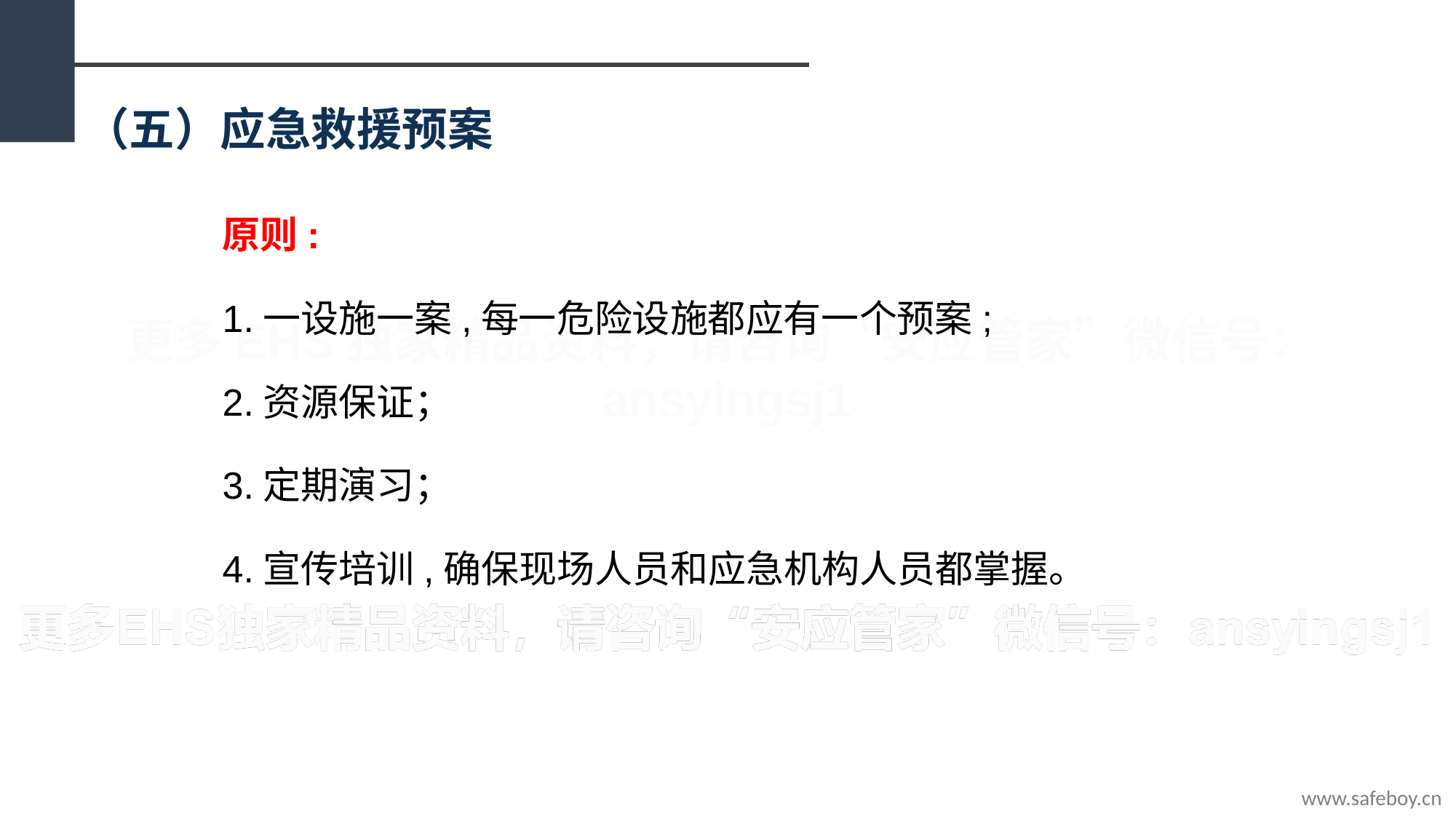

（五）应急救援预案
原则:
1.一设施一案,每一危险设施都应有一个预案;
2.资源保证；
3.定期演习；
4.宣传培训,确保现场人员和应急机构人员都掌握。